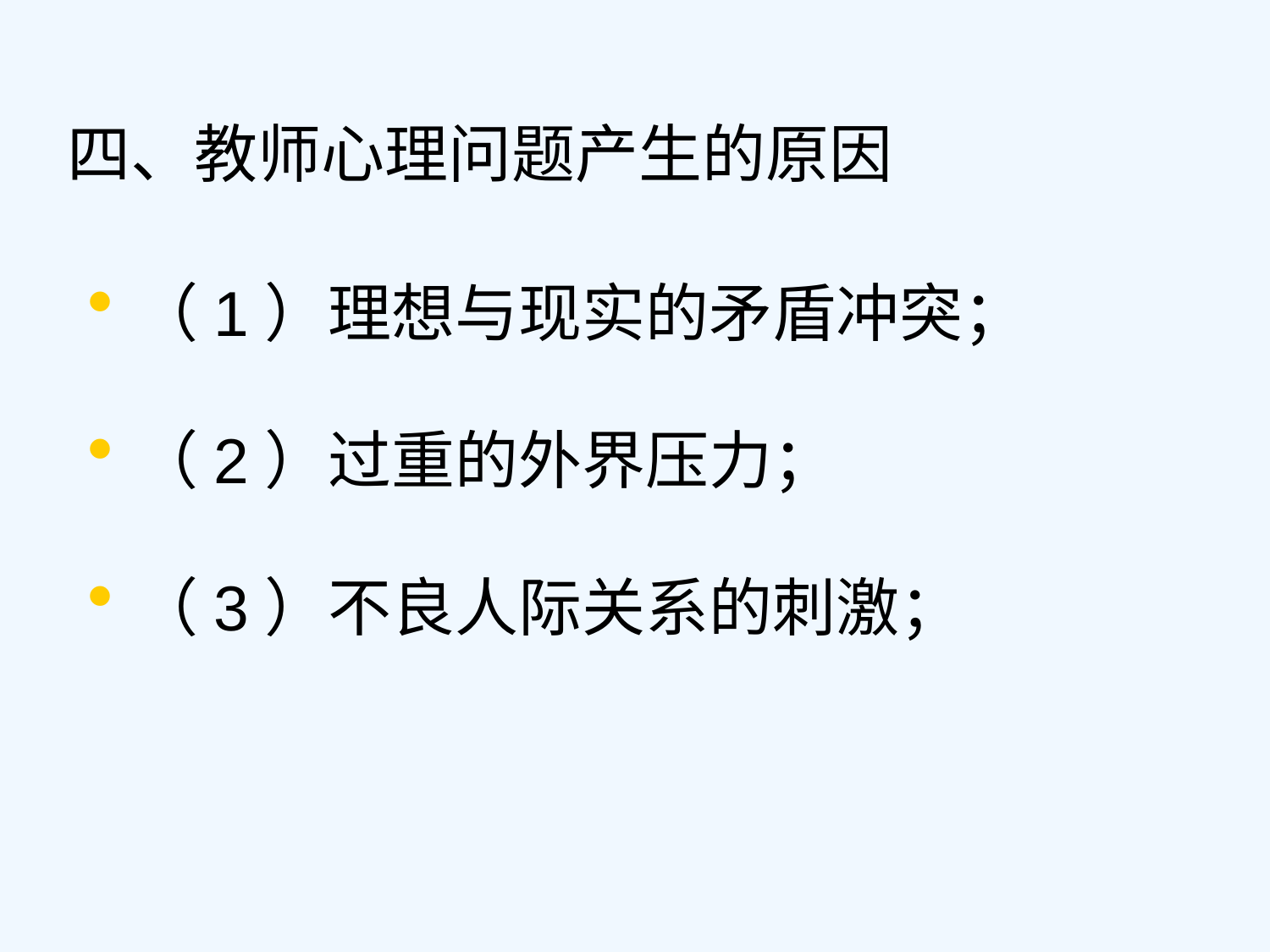

四、教师心理问题产生的原因
（1）理想与现实的矛盾冲突；

（2）过重的外界压力；

（3）不良人际关系的刺激；